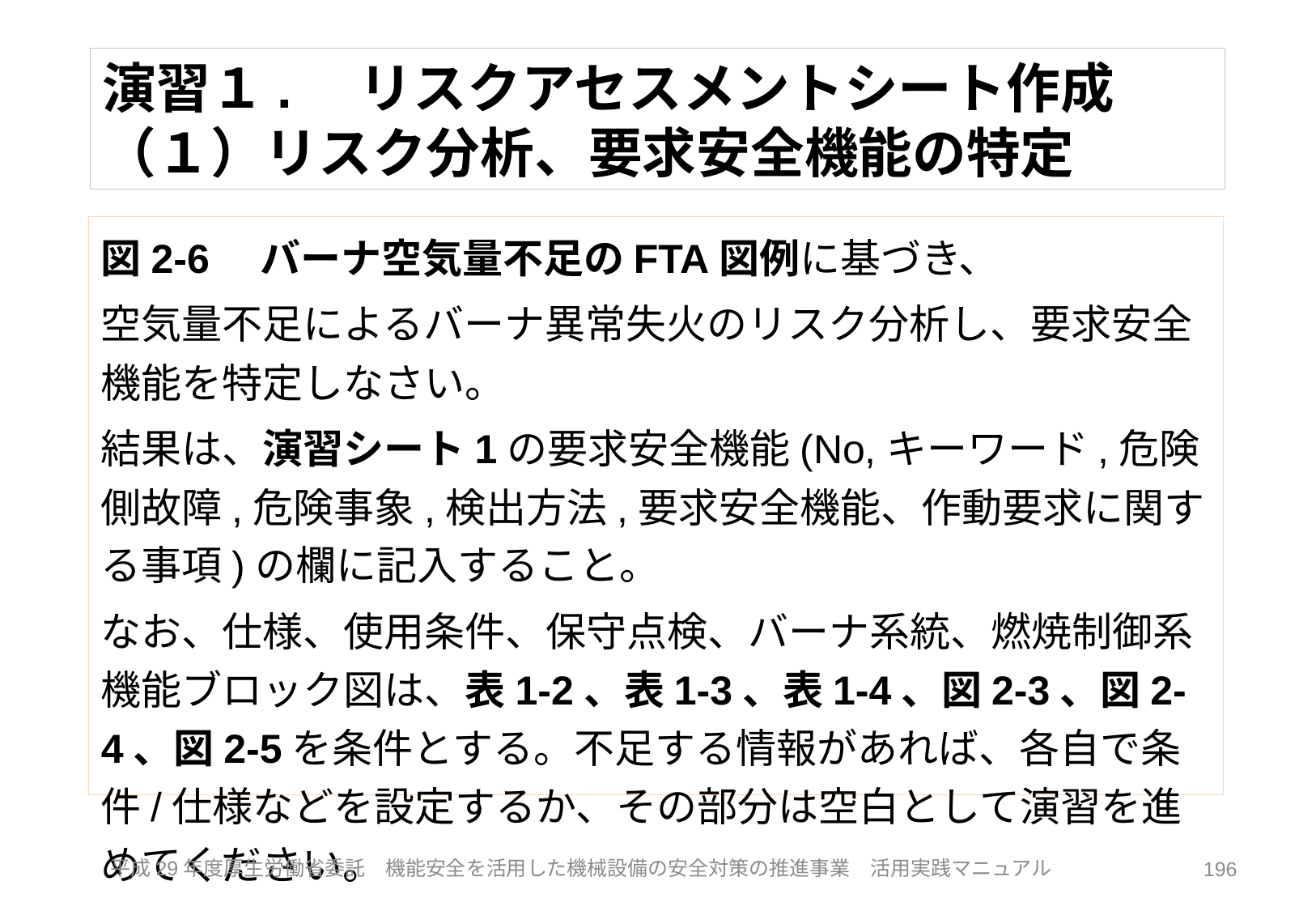

# 演習１.　リスクアセスメントシート作成 （１）リスク分析、要求安全機能の特定
図2-6　バーナ空気量不足のFTA図例に基づき、
空気量不足によるバーナ異常失火のリスク分析し、要求安全機能を特定しなさい。
結果は、演習シート1の要求安全機能(No,キーワード,危険側故障,危険事象,検出方法,要求安全機能、作動要求に関する事項)の欄に記入すること。
なお、仕様、使用条件、保守点検、バーナ系統、燃焼制御系機能ブロック図は、表1-2、表1-3、表1-4、図2-3、図2-4、図2-5を条件とする。不足する情報があれば、各自で条件/仕様などを設定するか、その部分は空白として演習を進めてください。
196
平成29年度厚生労働省委託　機能安全を活用した機械設備の安全対策の推進事業　活用実践マニュアル